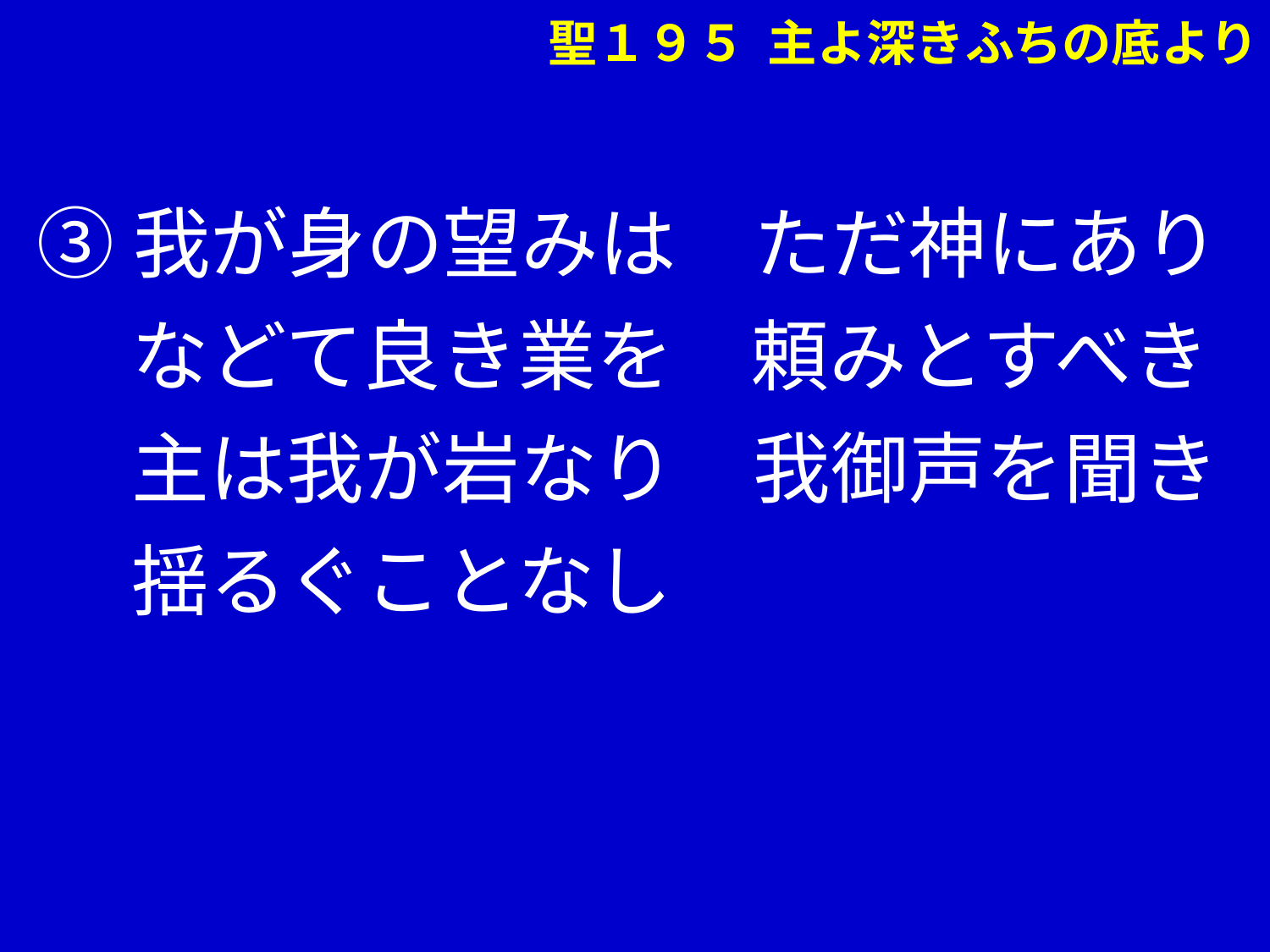

聖１９５  主よ深きふちの底より

③我が身の望みは　ただ神にあり
　 などて良き業を　頼みとすべき
　 主は我が岩なり　我御声を聞き
　 揺るぐことなし